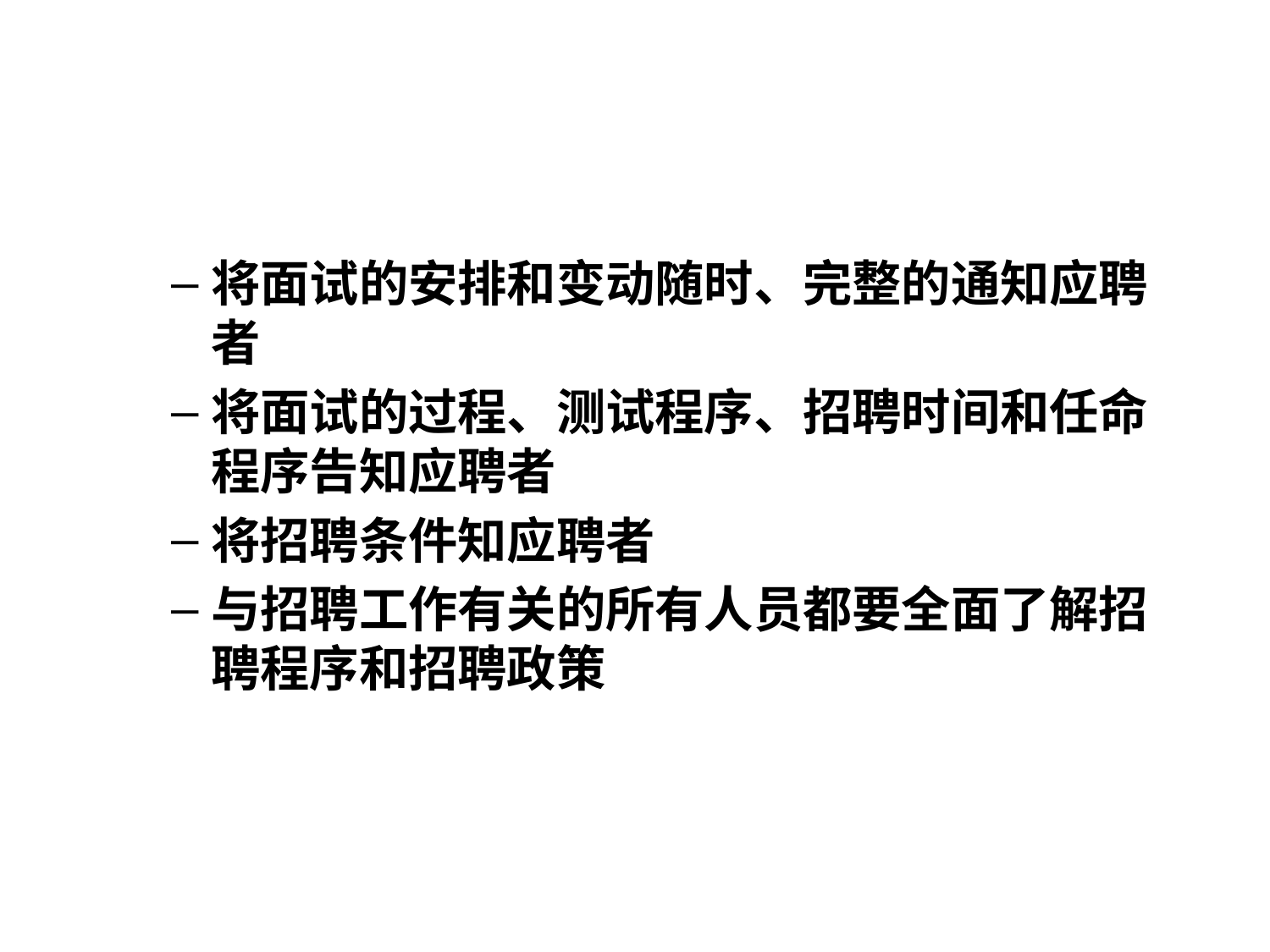

将面试的安排和变动随时、完整的通知应聘者
将面试的过程、测试程序、招聘时间和任命程序告知应聘者
将招聘条件知应聘者
与招聘工作有关的所有人员都要全面了解招聘程序和招聘政策